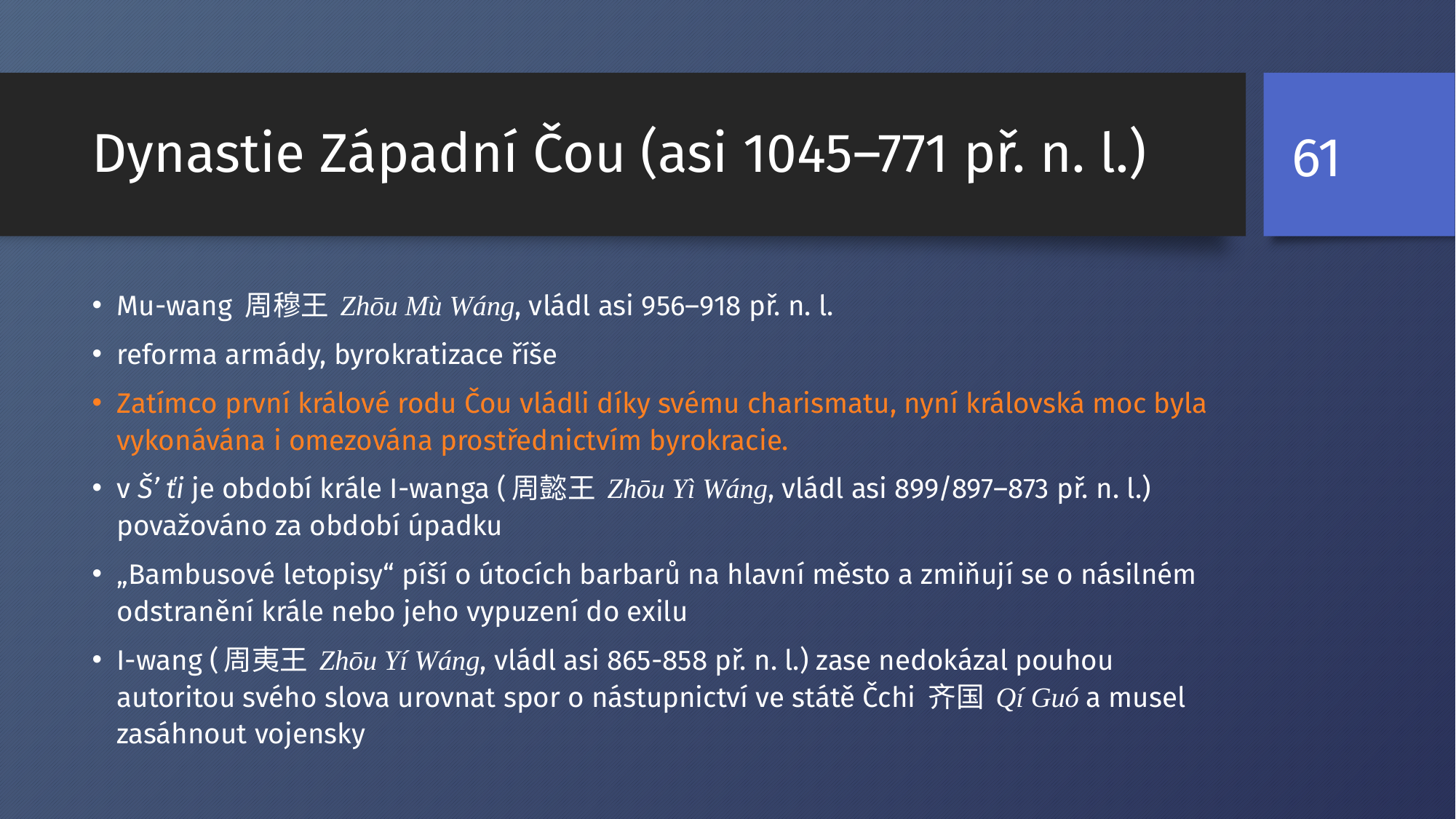

61
# Dynastie Západní Čou (asi 1045–771 př. n. l.)
Mu-wang 周穆王 Zhōu Mù Wáng, vládl asi 956–918 př. n. l.
reforma armády, byrokratizace říše
Zatímco první králové rodu Čou vládli díky svému charismatu, nyní královská moc byla vykonávána i omezována prostřednictvím byrokracie.
v Š’ ťi je období krále I-wanga (周懿王 Zhōu Yì Wáng, vládl asi 899/897–873 př. n. l.) považováno za období úpadku
„Bambusové letopisy“ píší o útocích barbarů na hlavní město a zmiňují se o násilném odstranění krále nebo jeho vypuzení do exilu
I-wang (周夷王 Zhōu Yí Wáng, vládl asi 865-858 př. n. l.) zase nedokázal pouhou autoritou svého slova urovnat spor o nástupnictví ve státě Čchi 齐国 Qí Guó a musel zasáhnout vojensky